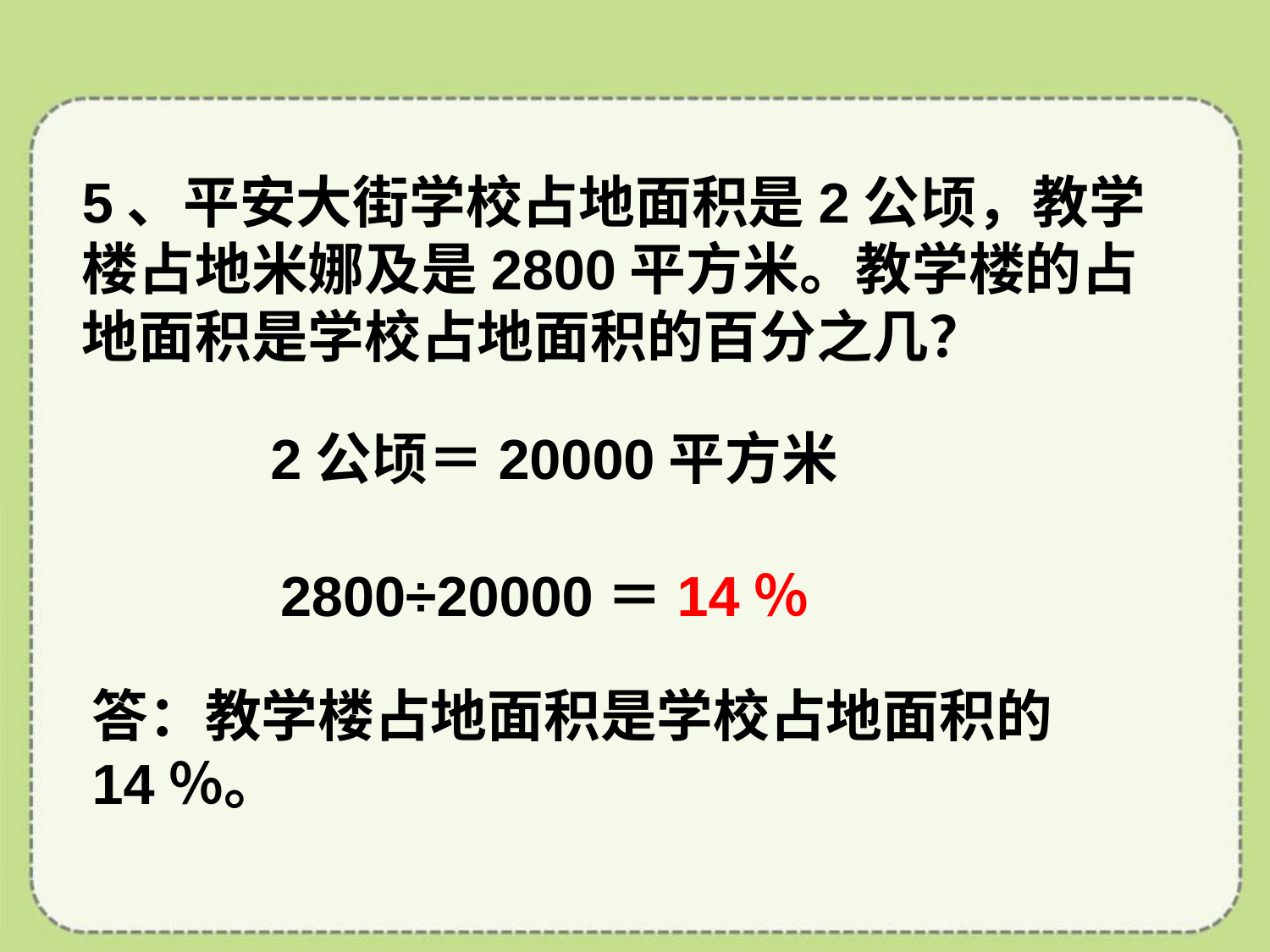

5、平安大街学校占地面积是2公顷，教学楼占地米娜及是2800平方米。教学楼的占地面积是学校占地面积的百分之几？
2公顷＝20000平方米
2800÷20000＝14％
答：教学楼占地面积是学校占地面积的14％。